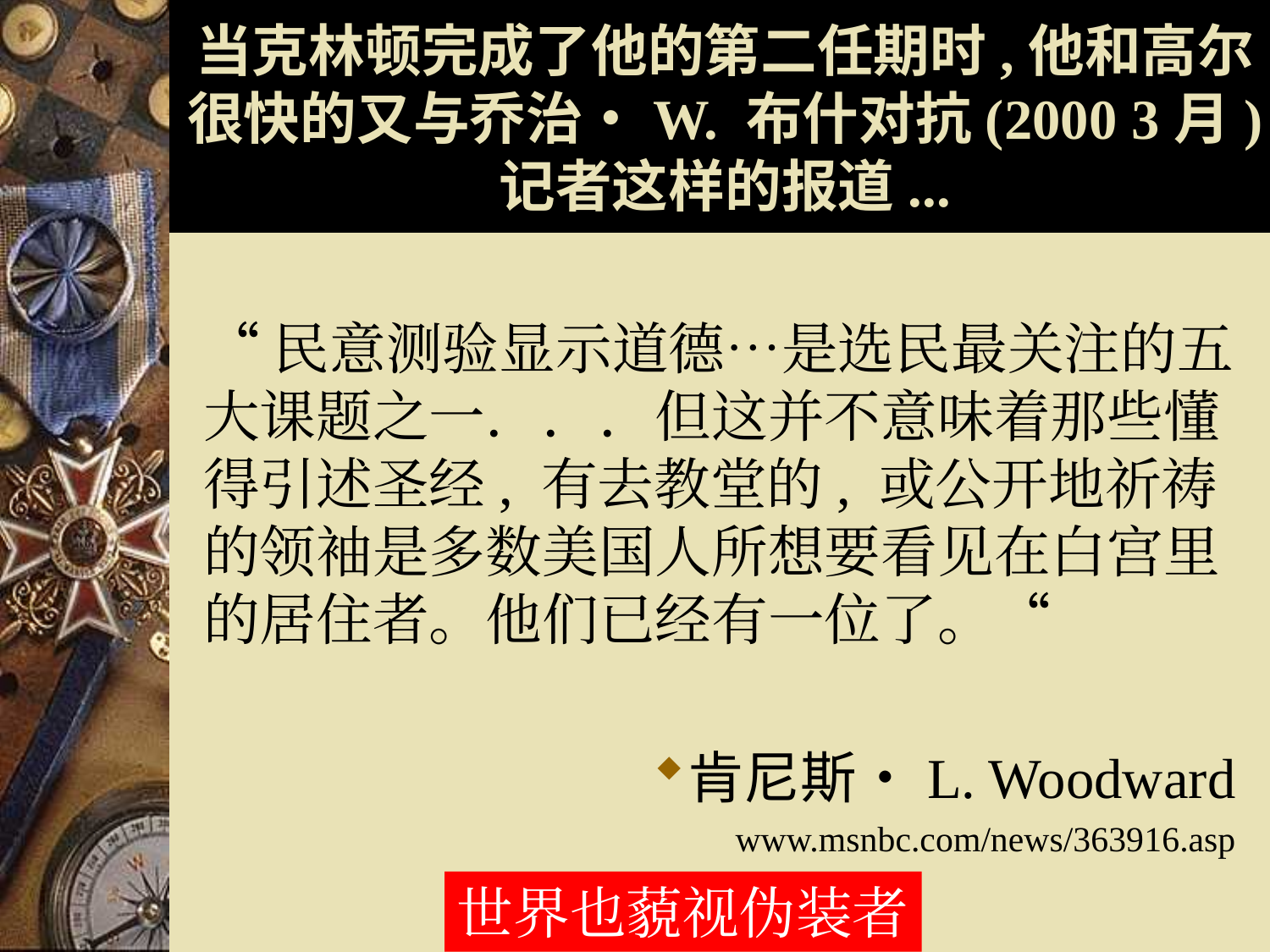

# 当克林顿完成了他的第二任期时,他和高尔很快的又与乔治・W. 布什对抗(2000 3月) 记者这样的报道...
“民意测验显示道德…是选民最关注的五大课题之一．．．但这并不意味着那些懂得引述圣经, 有去教堂的, 或公开地祈祷的领袖是多数美国人所想要看见在白宫里的居住者。他们已经有一位了。“

肯尼斯・L. Woodward
www.msnbc.com/news/363916.asp
世界也藐视伪装者